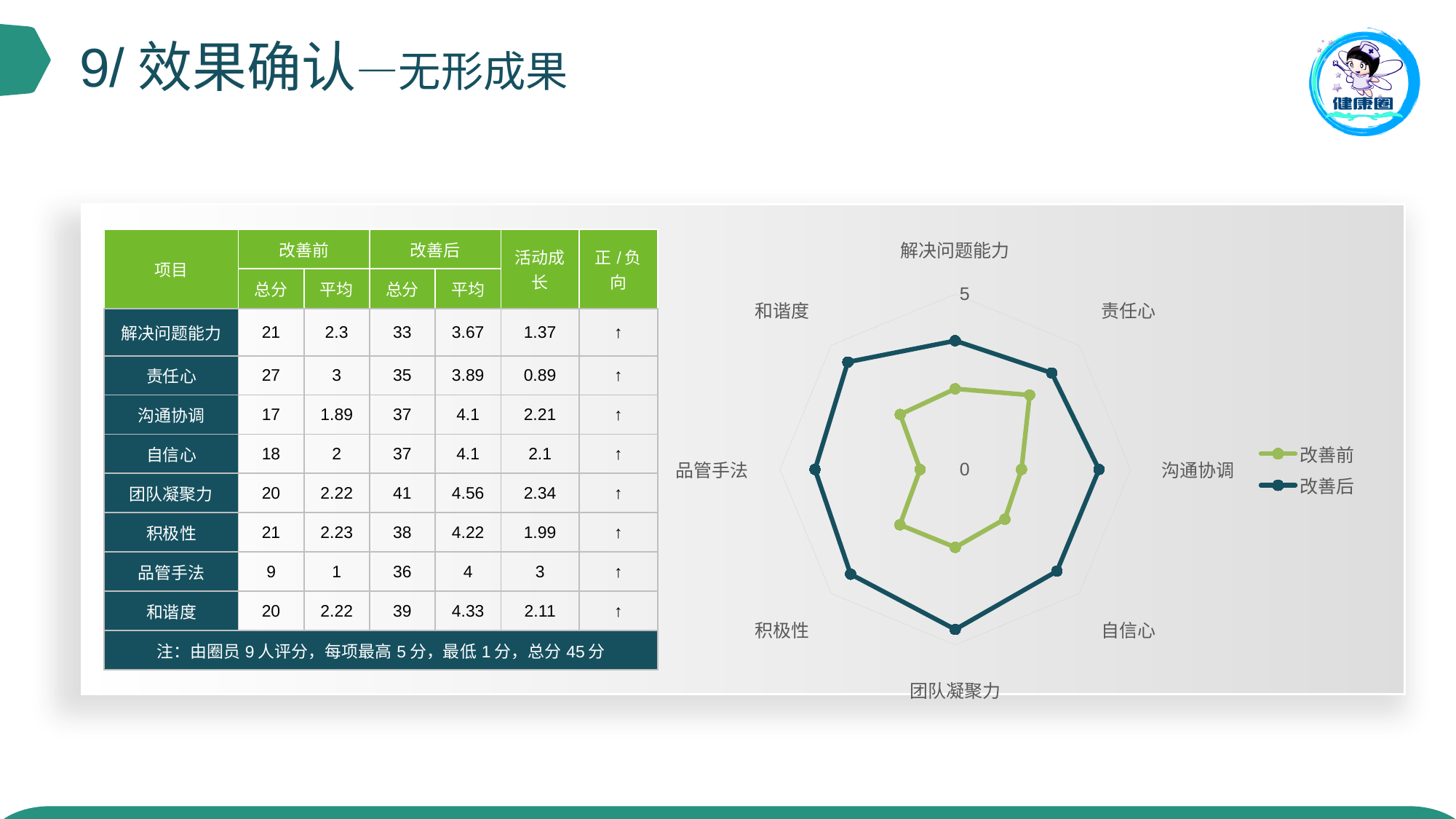

9/效果确认—无形成果

### Chart

| Category | 改善前 | 改善后 |
|---|---|---|
| 解决问题能力 | 2.3 | 3.67 |
| 责任心 | 3.0 | 3.89 |
| 沟通协调 | 1.89 | 4.1 |
| 自信心 | 2.0 | 4.1 |
| 团队凝聚力 | 2.22 | 4.56 |
| 积极性 | 2.23 | 4.22 |
| 品管手法 | 1.0 | 4.0 |
| 和谐度 | 2.22 | 4.33 |
| 项目 | 改善前 |  | 改善后 |  | 活动成长 | 正/负向 |
| --- | --- | --- | --- | --- | --- | --- |
|  | 总分 | 平均 | 总分 | 平均 |  |  |
| 解决问题能力 | 21 | 2.3 | 33 | 3.67 | 1.37 | ↑ |
| 责任心 | 27 | 3 | 35 | 3.89 | 0.89 | ↑ |
| 沟通协调 | 17 | 1.89 | 37 | 4.1 | 2.21 | ↑ |
| 自信心 | 18 | 2 | 37 | 4.1 | 2.1 | ↑ |
| 团队凝聚力 | 20 | 2.22 | 41 | 4.56 | 2.34 | ↑ |
| 积极性 | 21 | 2.23 | 38 | 4.22 | 1.99 | ↑ |
| 品管手法 | 9 | 1 | 36 | 4 | 3 | ↑ |
| 和谐度 | 20 | 2.22 | 39 | 4.33 | 2.11 | ↑ |
| 注：由圈员9人评分，每项最高5分，最低1分，总分45分 |  |  |  |  |  |  |